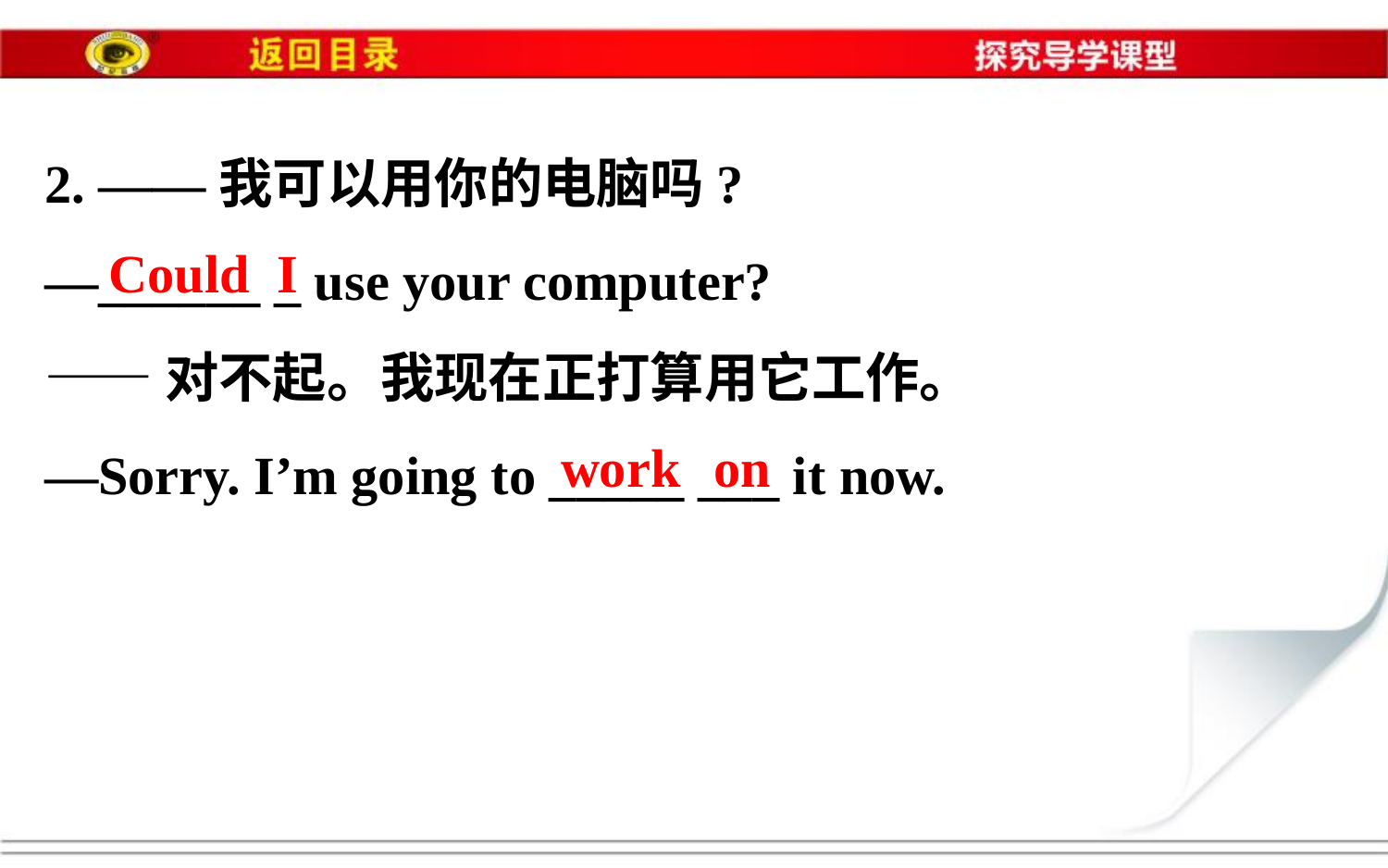

2. ——我可以用你的电脑吗?
—______ _ use your computer?
——对不起。我现在正打算用它工作。
—Sorry. I’m going to _____ ___ it now.
Could
I
work
on